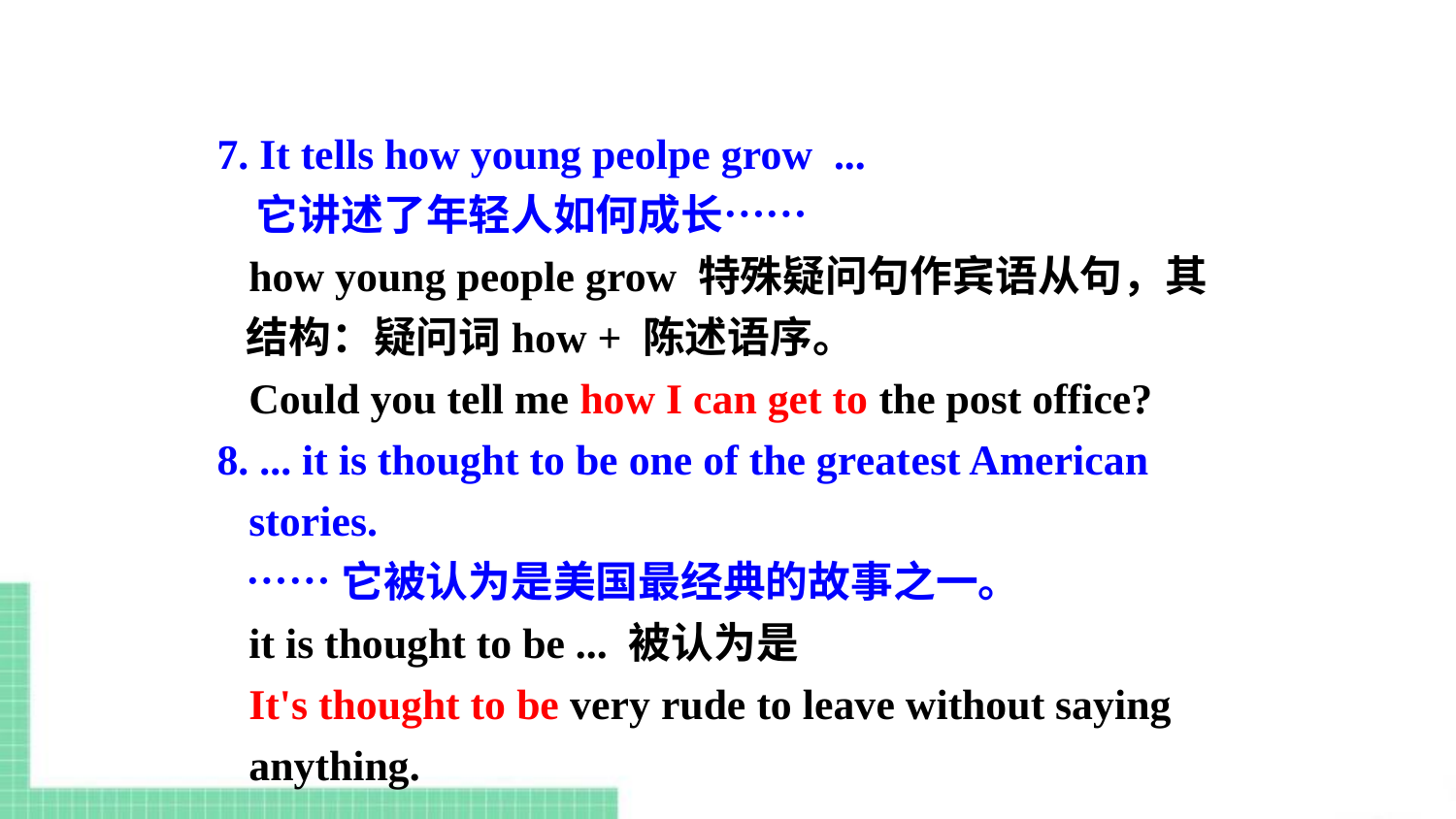

7. It tells how young peolpe grow  ...
   它讲述了年轻人如何成长……
   how young people grow 特殊疑问句作宾语从句，其
  结构：疑问词how + 陈述语序。
   Could you tell me how I can get to the post office?
8. ... it is thought to be one of the greatest American
   stories.
   ……它被认为是美国最经典的故事之一。
   it is thought to be ... 被认为是
   It's thought to be very rude to leave without saying
   anything.